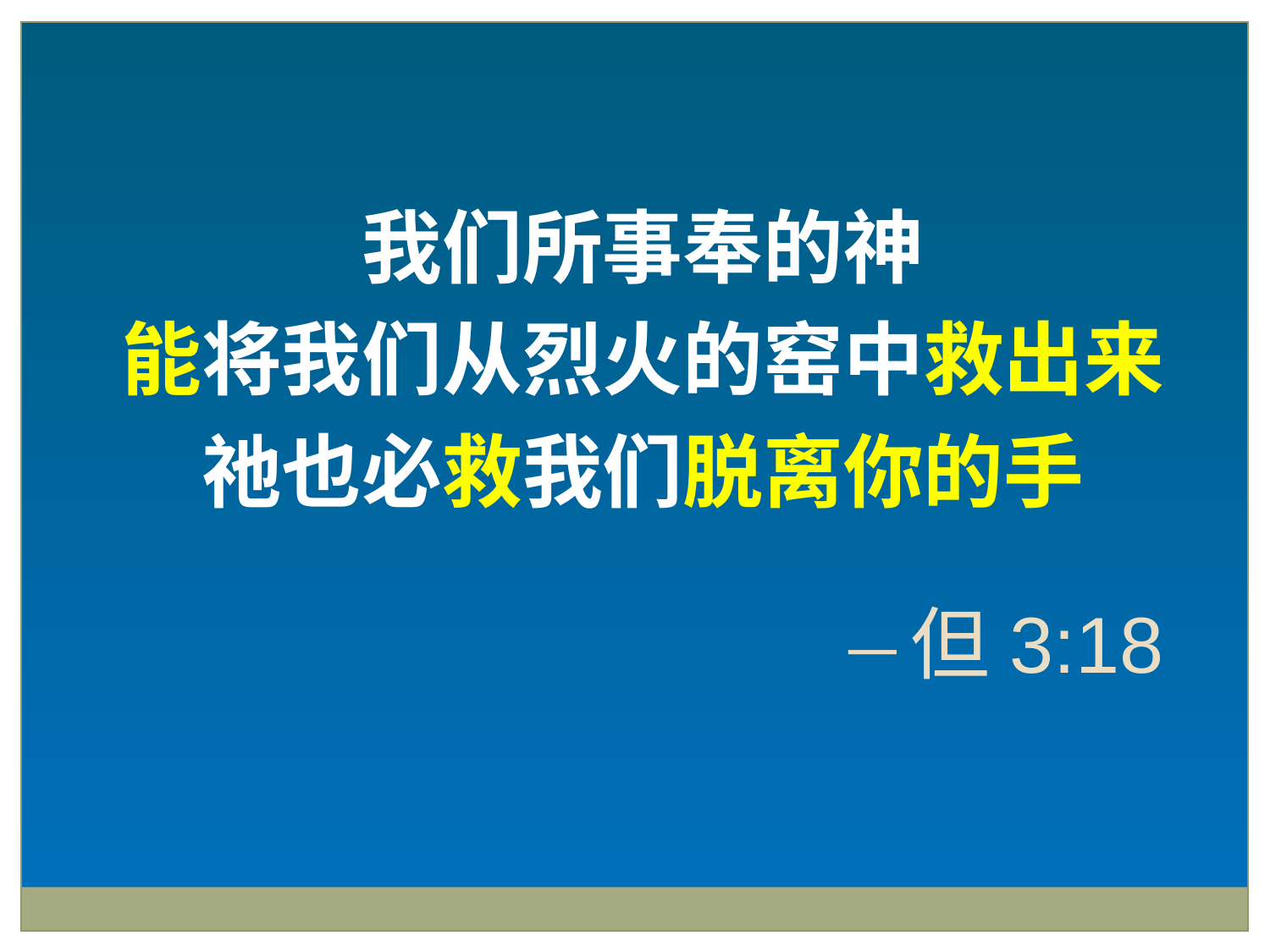

我们所事奉的神
能将我们从烈火的窑中救出来
祂也必救我们脱离你的手
一 但3:18